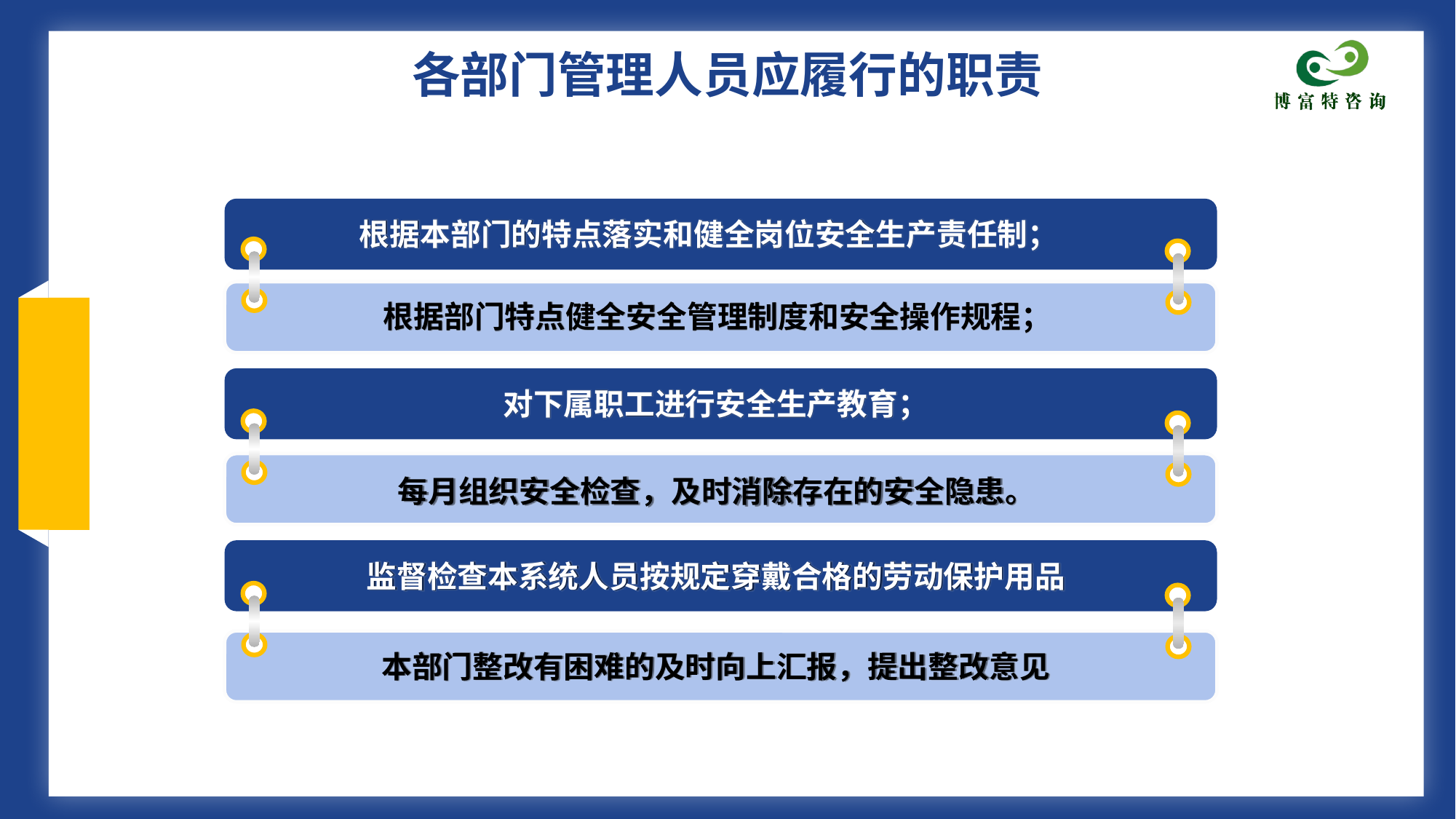

各部门管理人员应履行的职责

根据本部门的特点落实和健全岗位安全生产责任制；

根据部门特点健全安全管理制度和安全操作规程；

对下属职工进行安全生产教育；

每月组织安全检查，及时消除存在的安全隐患。

监督检查本系统人员按规定穿戴合格的劳动保护用品

本部门整改有困难的及时向上汇报，提出整改意见